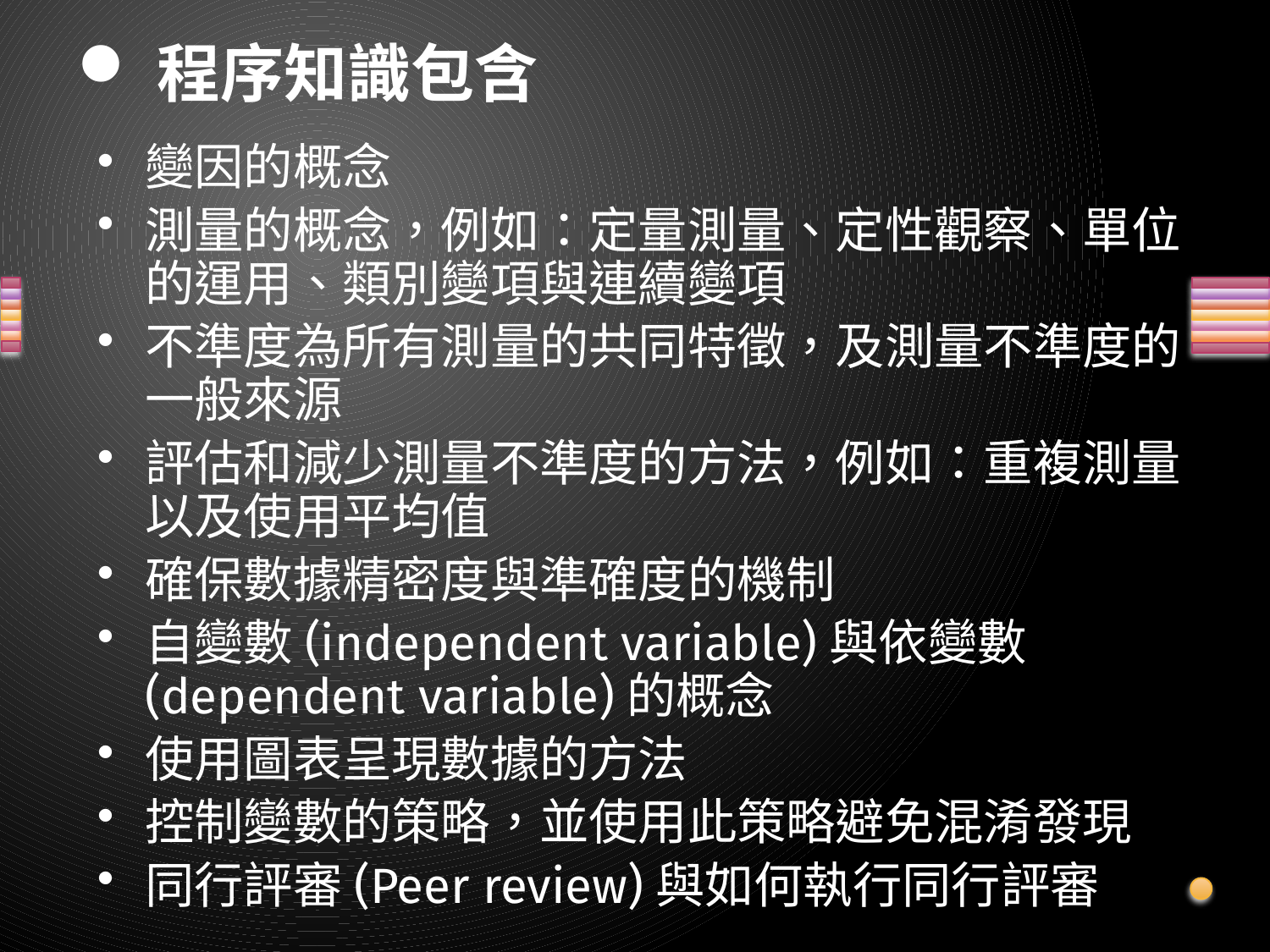

# 程序知識包含
變因的概念
測量的概念，例如：定量測量、定性觀察、單位的運用、類別變項與連續變項
不準度為所有測量的共同特徵，及測量不準度的一般來源
評估和減少測量不準度的方法，例如：重複測量以及使用平均值
確保數據精密度與準確度的機制
自變數(independent variable)與依變數(dependent variable)的概念
使用圖表呈現數據的方法
控制變數的策略，並使用此策略避免混淆發現
同行評審(Peer review)與如何執行同行評審